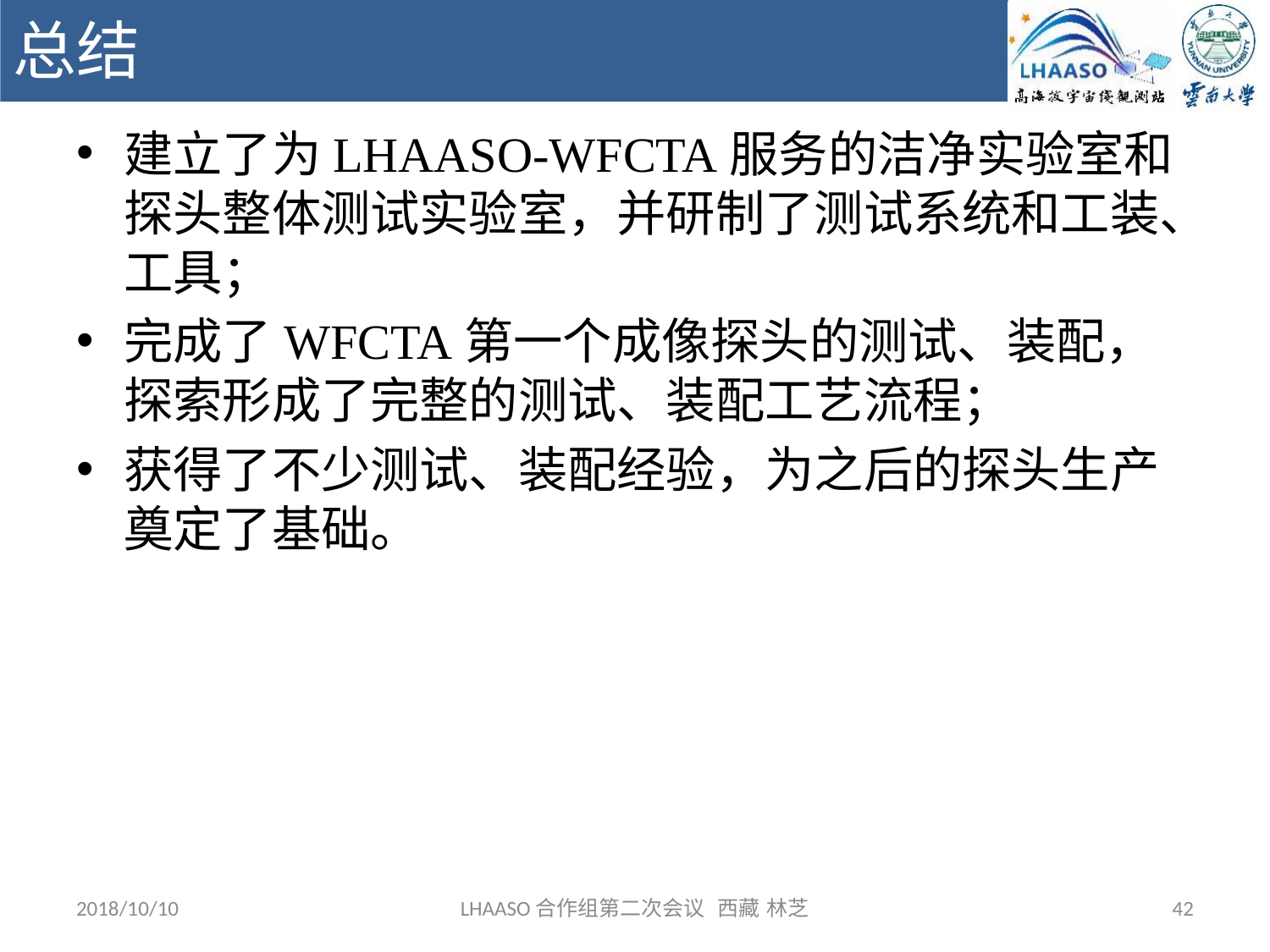

# 总结
建立了为LHAASO-WFCTA服务的洁净实验室和探头整体测试实验室，并研制了测试系统和工装、工具；
完成了WFCTA第一个成像探头的测试、装配，探索形成了完整的测试、装配工艺流程；
获得了不少测试、装配经验，为之后的探头生产奠定了基础。
2018/10/10
LHAASO合作组第二次会议  西藏 林芝
42